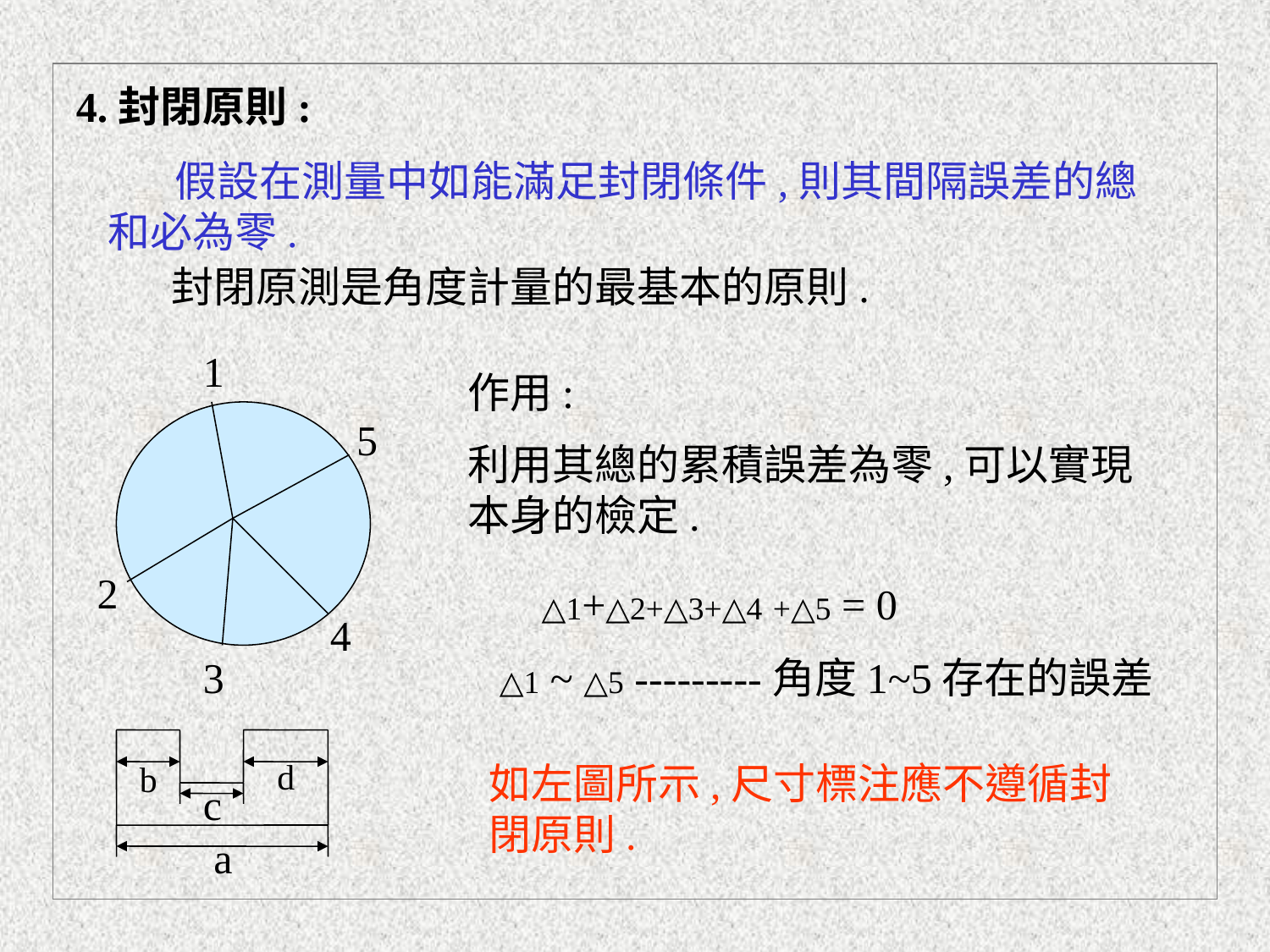

4.封閉原則:
      假設在測量中如能滿足封閉條件,則其間隔誤差的總和必為零.
封閉原測是角度計量的最基本的原則.
1
作用:
利用其總的累積誤差為零,可以實現本身的檢定.

5

2
△1+△2+△3+△4 +△5 = 0
4
3
△1 ~ △5 ---------角度1~5存在的誤差

d
b
如左圖所示,尺寸標注應不遵循封閉原則.

c

a